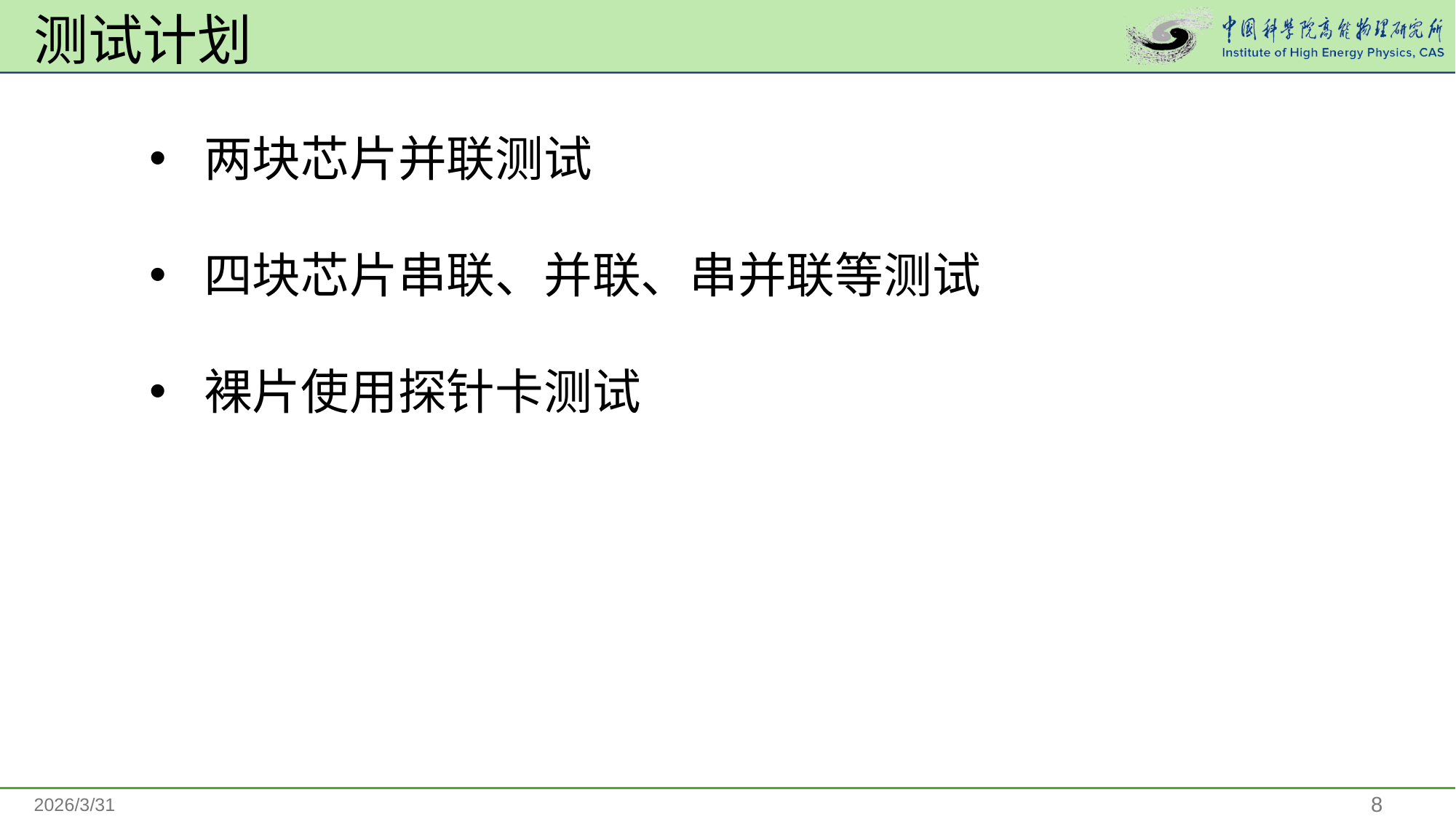

测试计划
两块芯片并联测试

四块芯片串联、并联、串并联等测试

裸片使用探针卡测试

8
2026/3/31